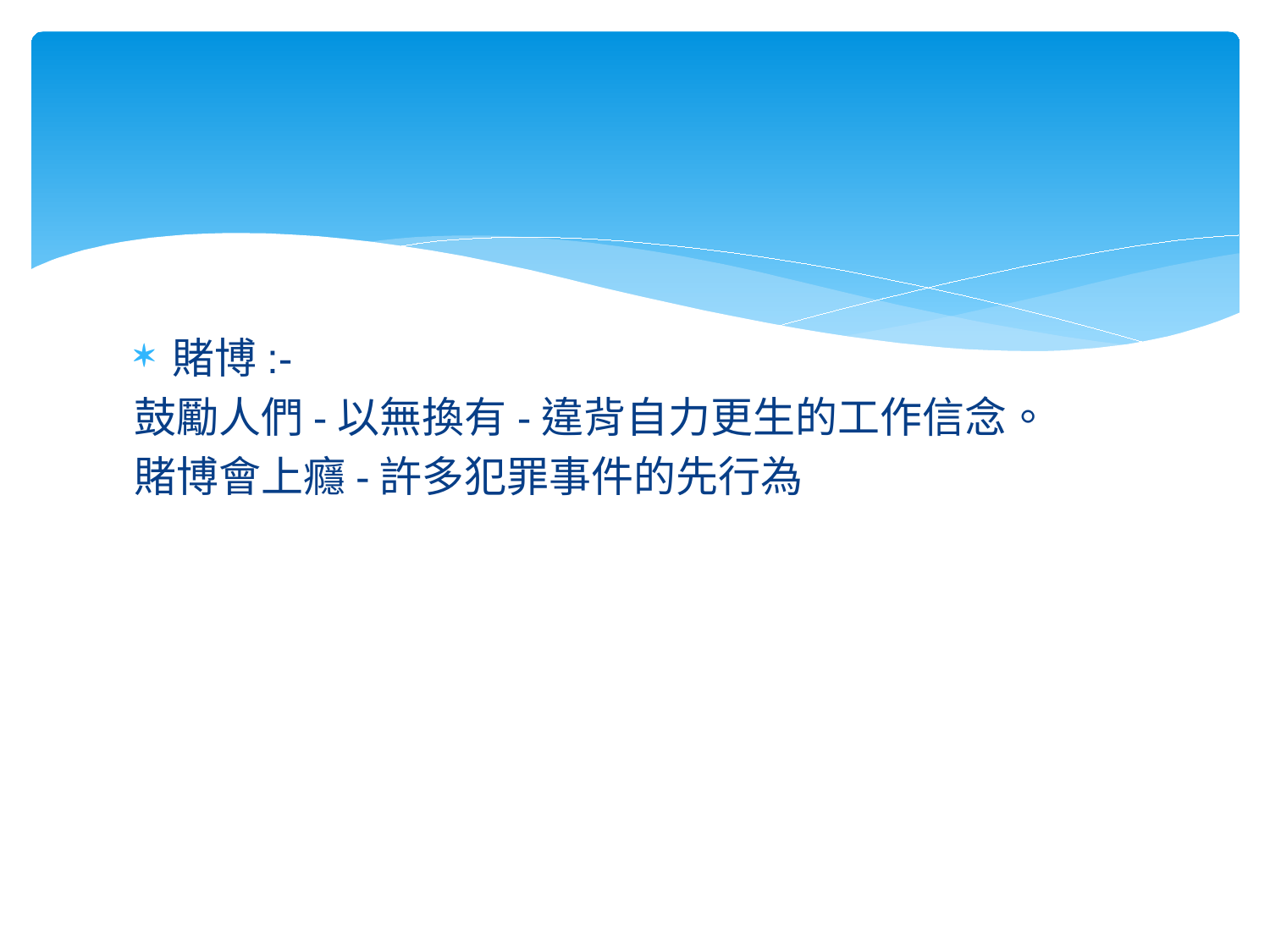

賭博:-
鼓勵人們-以無換有-違背自力更生的工作信念。
賭博會上癮-許多犯罪事件的先行為